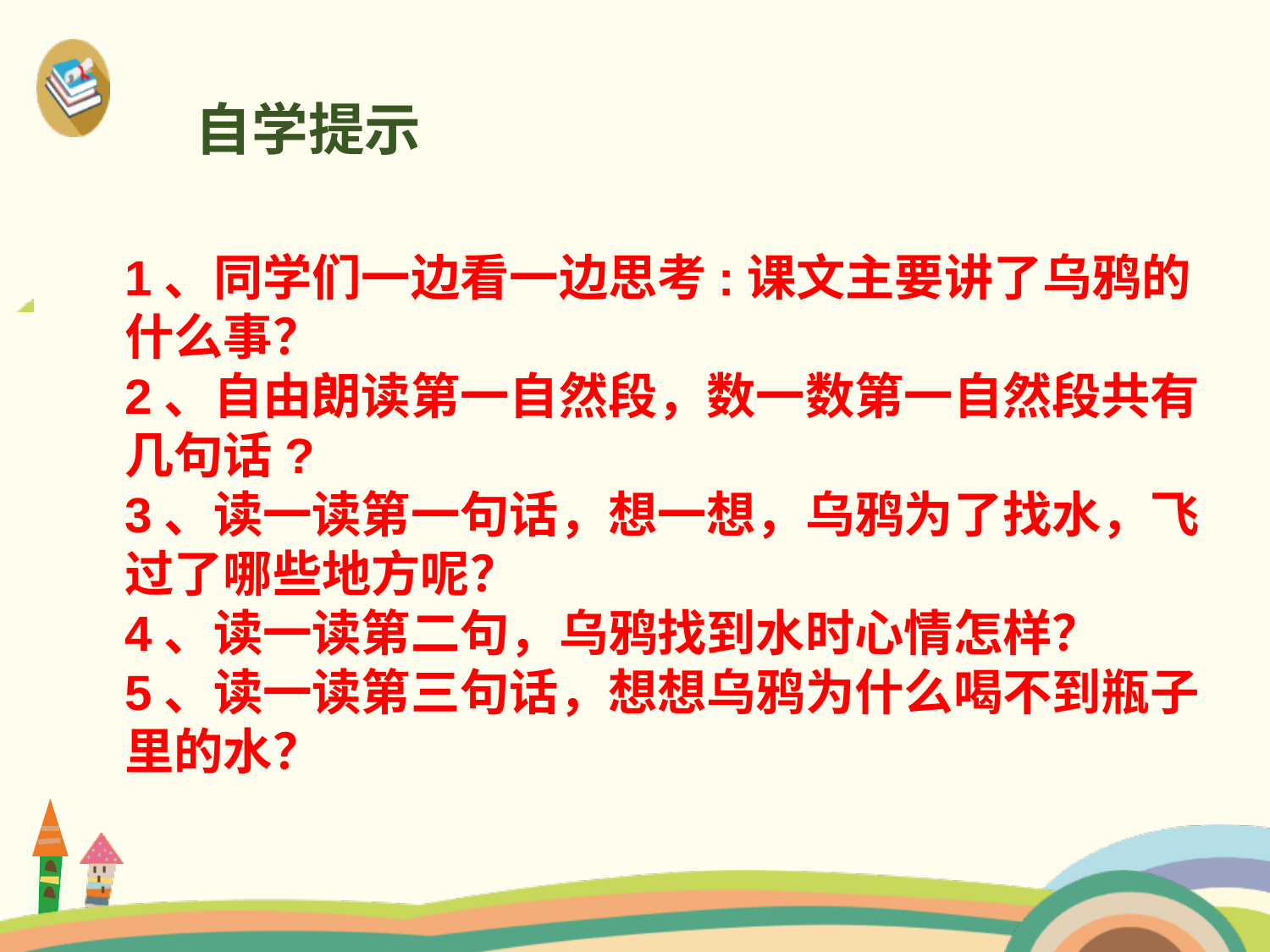

自学提示
1、同学们一边看一边思考:课文主要讲了乌鸦的什么事？
2、自由朗读第一自然段，数一数第一自然段共有几句话?
3、读一读第一句话，想一想，乌鸦为了找水，飞过了哪些地方呢？
4、读一读第二句，乌鸦找到水时心情怎样？
5、读一读第三句话，想想乌鸦为什么喝不到瓶子里的水？